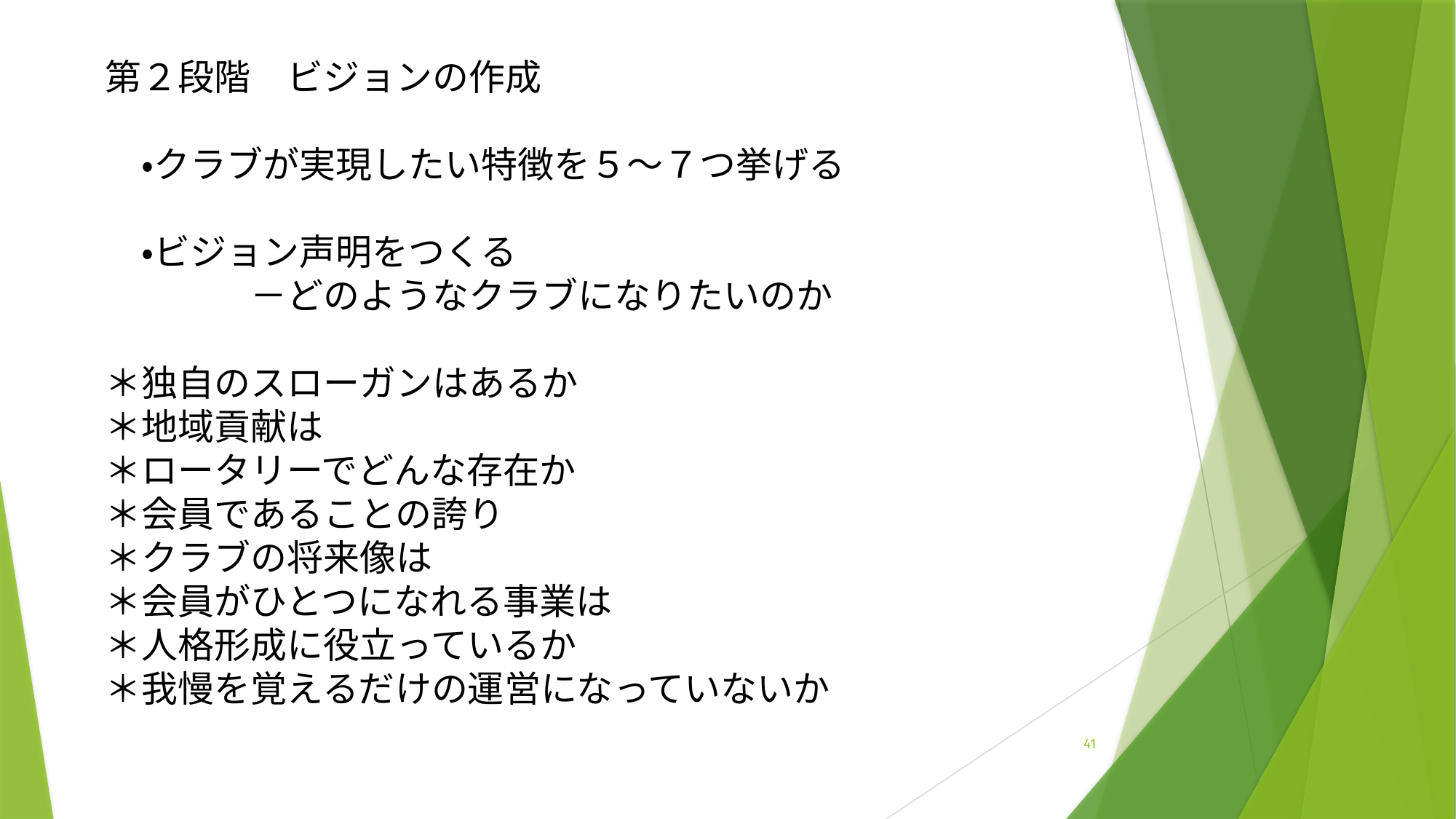

第２段階　ビジョンの作成

　・クラブが実現したい特徴を５～７つ挙げる

　・ビジョン声明をつくる
　　　　－どのようなクラブになりたいのか

＊独自のスローガンはあるか
＊地域貢献は
＊ロータリーでどんな存在か
＊会員であることの誇り
＊クラブの将来像は
＊会員がひとつになれる事業は
＊人格形成に役立っているか
＊我慢を覚えるだけの運営になっていないか
41